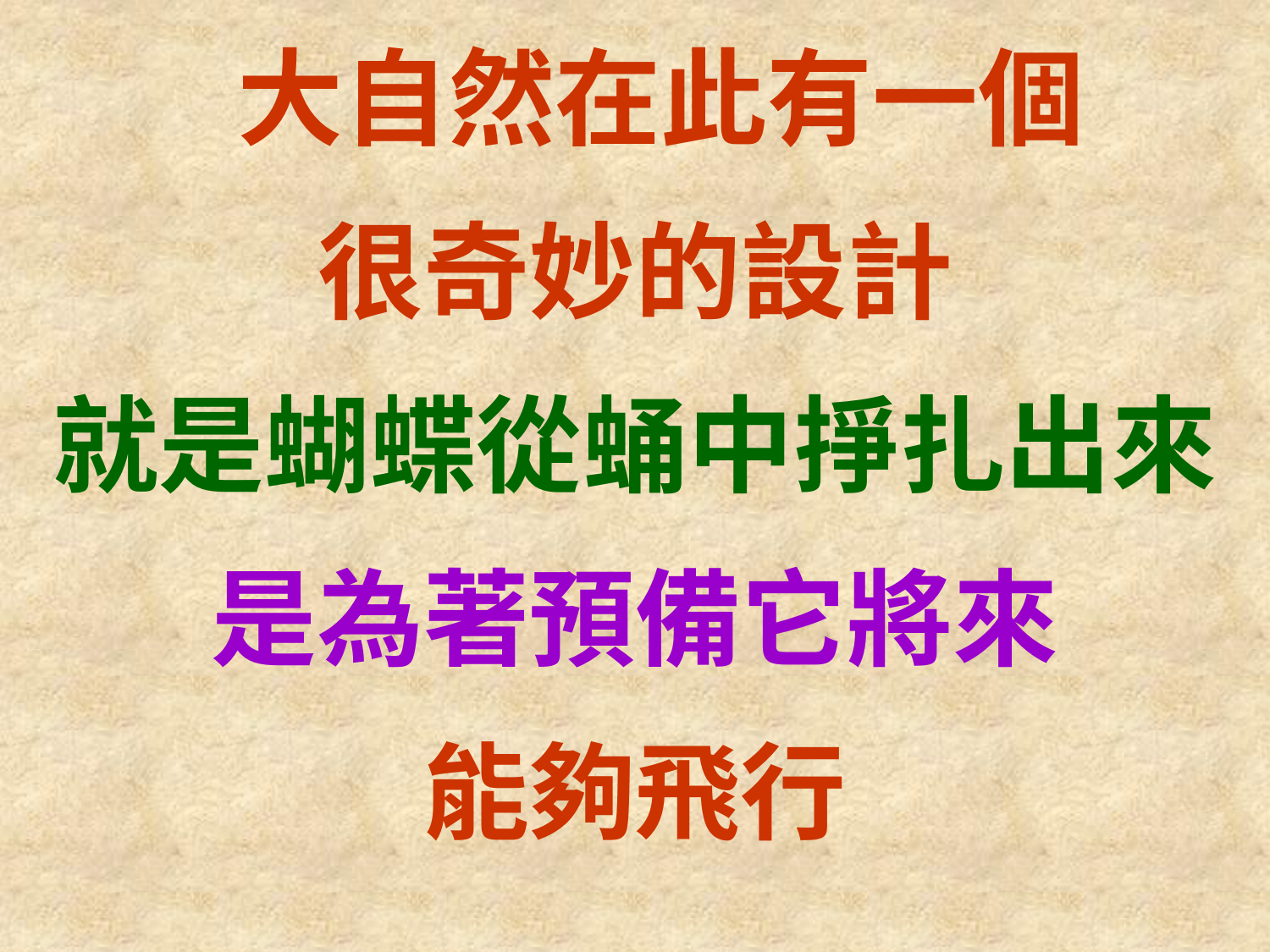

大自然在此有一個
很奇妙的設計
就是蝴蝶從蛹中掙扎出來
是為著預備它將來
能夠飛行